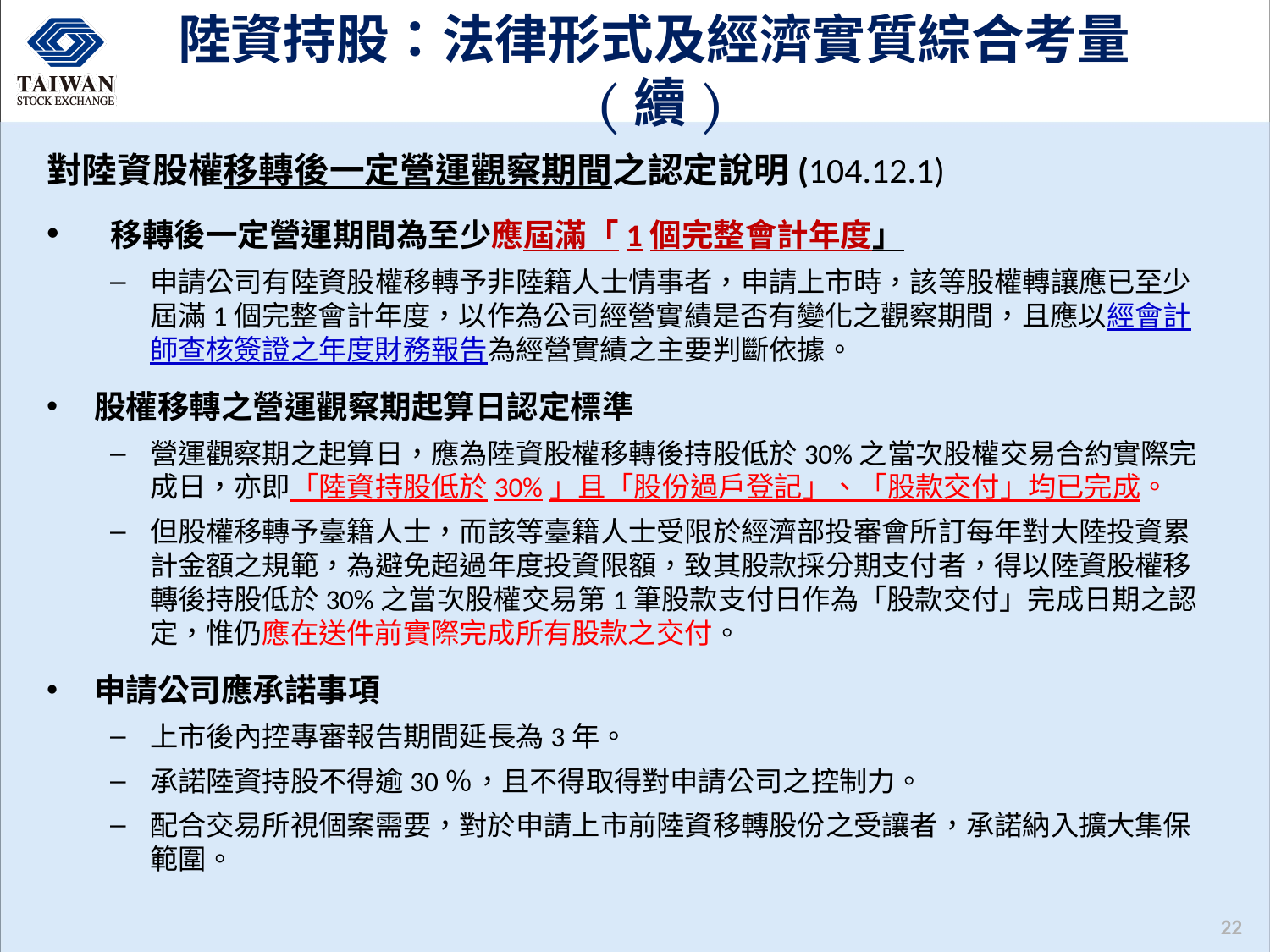

# 陸資持股：法律形式及經濟實質綜合考量(續)
對陸資股權移轉後一定營運觀察期間之認定說明(104.12.1)
 移轉後一定營運期間為至少應屆滿「1個完整會計年度」
申請公司有陸資股權移轉予非陸籍人士情事者，申請上市時，該等股權轉讓應已至少屆滿1個完整會計年度，以作為公司經營實績是否有變化之觀察期間，且應以經會計師查核簽證之年度財務報告為經營實績之主要判斷依據。
股權移轉之營運觀察期起算日認定標準
營運觀察期之起算日，應為陸資股權移轉後持股低於30%之當次股權交易合約實際完成日，亦即「陸資持股低於30%」且「股份過戶登記」、「股款交付」均已完成。
但股權移轉予臺籍人士，而該等臺籍人士受限於經濟部投審會所訂每年對大陸投資累計金額之規範，為避免超過年度投資限額，致其股款採分期支付者，得以陸資股權移轉後持股低於30%之當次股權交易第1筆股款支付日作為「股款交付」完成日期之認定，惟仍應在送件前實際完成所有股款之交付。
申請公司應承諾事項
上市後內控專審報告期間延長為3年。
承諾陸資持股不得逾30％，且不得取得對申請公司之控制力。
配合交易所視個案需要，對於申請上市前陸資移轉股份之受讓者，承諾納入擴大集保範圍。

22